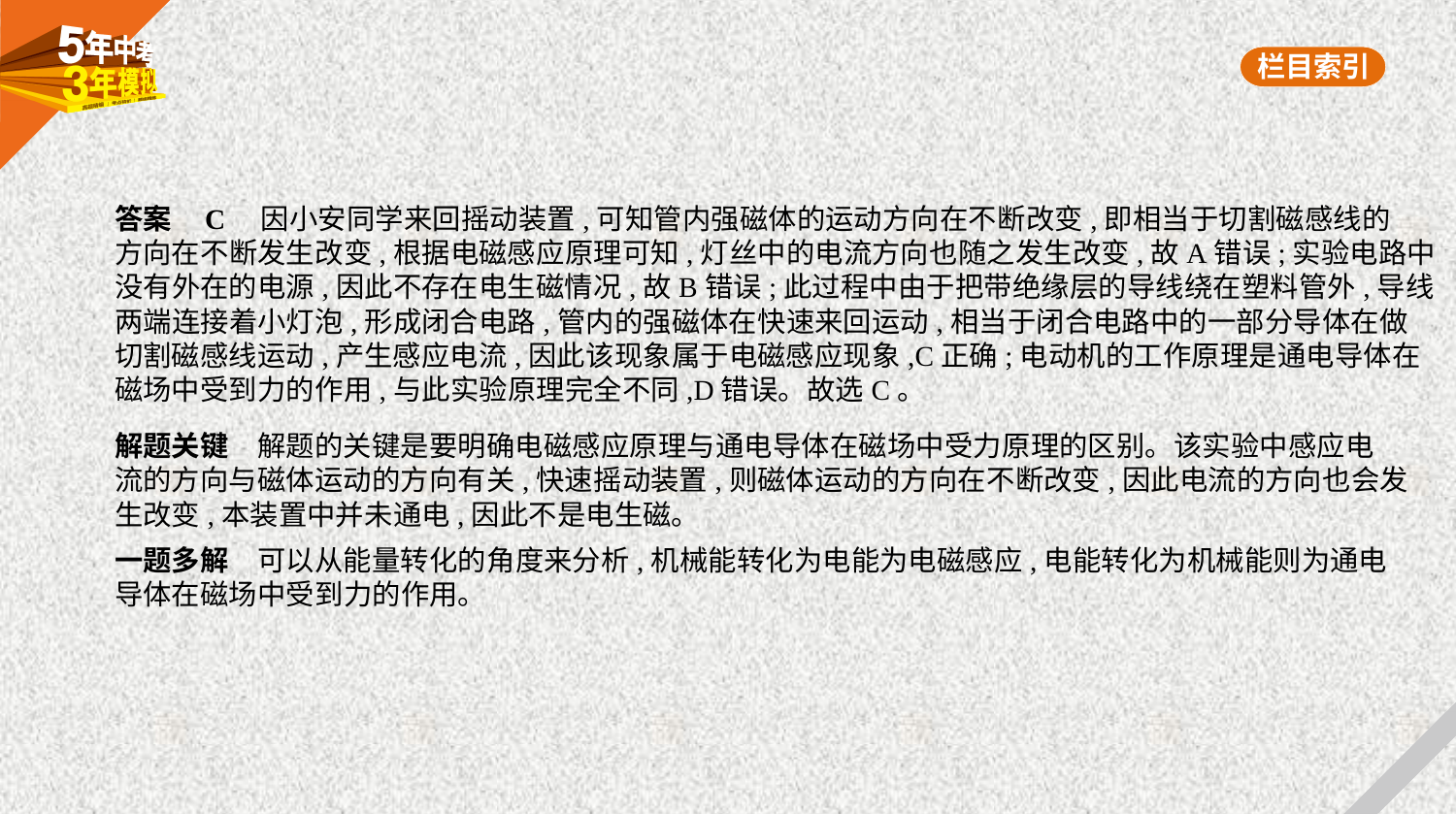

答案    C　因小安同学来回摇动装置,可知管内强磁体的运动方向在不断改变,即相当于切割磁感线的
方向在不断发生改变,根据电磁感应原理可知,灯丝中的电流方向也随之发生改变,故A错误;实验电路中
没有外在的电源,因此不存在电生磁情况,故B错误;此过程中由于把带绝缘层的导线绕在塑料管外,导线
两端连接着小灯泡,形成闭合电路,管内的强磁体在快速来回运动,相当于闭合电路中的一部分导体在做
切割磁感线运动,产生感应电流,因此该现象属于电磁感应现象,C正确;电动机的工作原理是通电导体在
磁场中受到力的作用,与此实验原理完全不同,D错误。故选C。
解题关键　解题的关键是要明确电磁感应原理与通电导体在磁场中受力原理的区别。该实验中感应电
流的方向与磁体运动的方向有关,快速摇动装置,则磁体运动的方向在不断改变,因此电流的方向也会发
生改变,本装置中并未通电,因此不是电生磁。
一题多解　可以从能量转化的角度来分析,机械能转化为电能为电磁感应,电能转化为机械能则为通电
导体在磁场中受到力的作用。